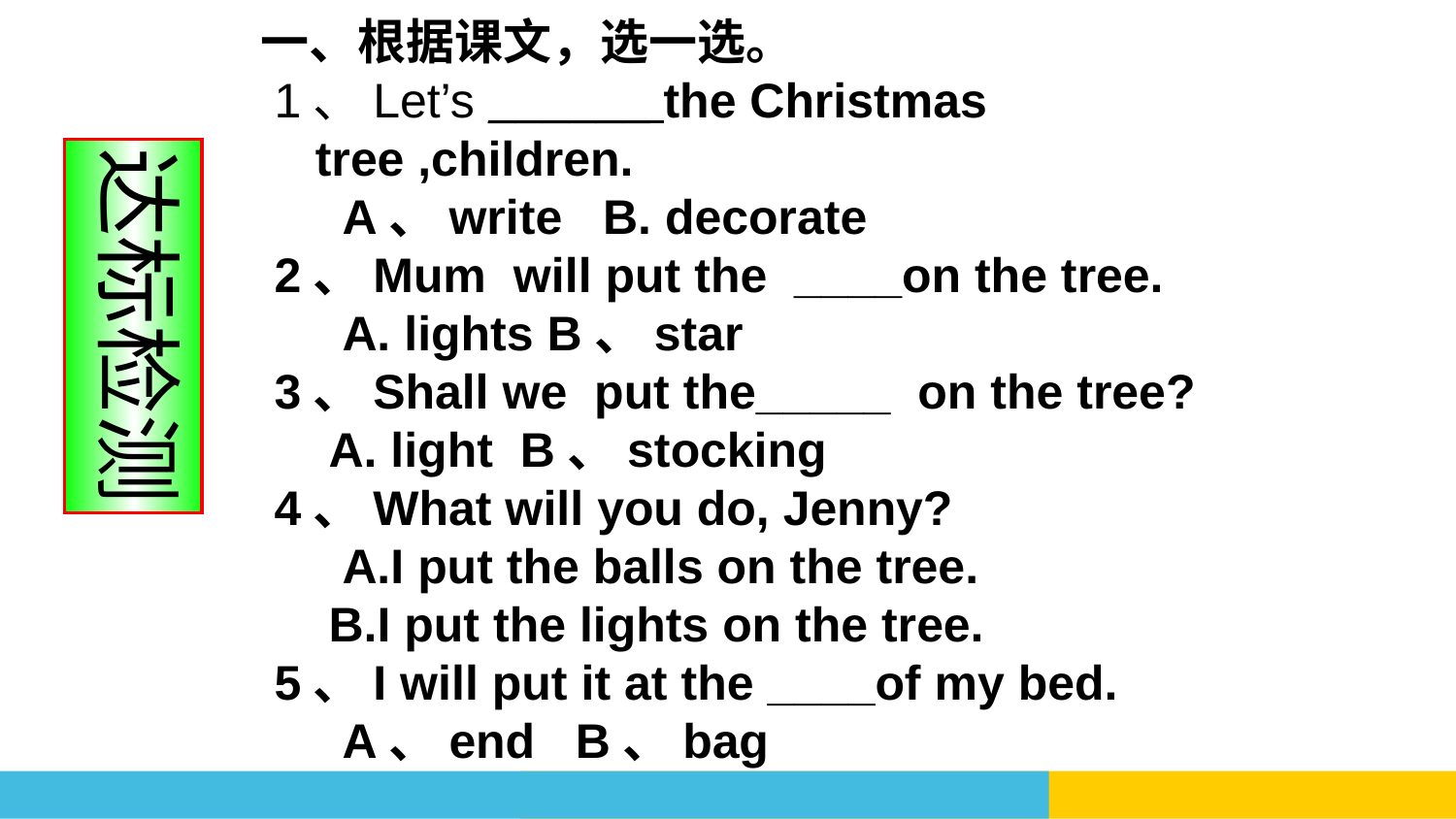

一、根据课文，选一选。
 1、Let’s ______ the Christmas tree ,children.
      A、write   B. decorate
 2、Mum  will put the  ____on the tree.
      A. lights B、star
 3、Shall we  put the_____  on the tree?
     A. light  B、stocking
 4、What will you do, Jenny?
      A.I put the balls on the tree.
     B.I put the lights on the tree.
 5、I will put it at the ____of my bed.
      A、end   B、bag
达标检测